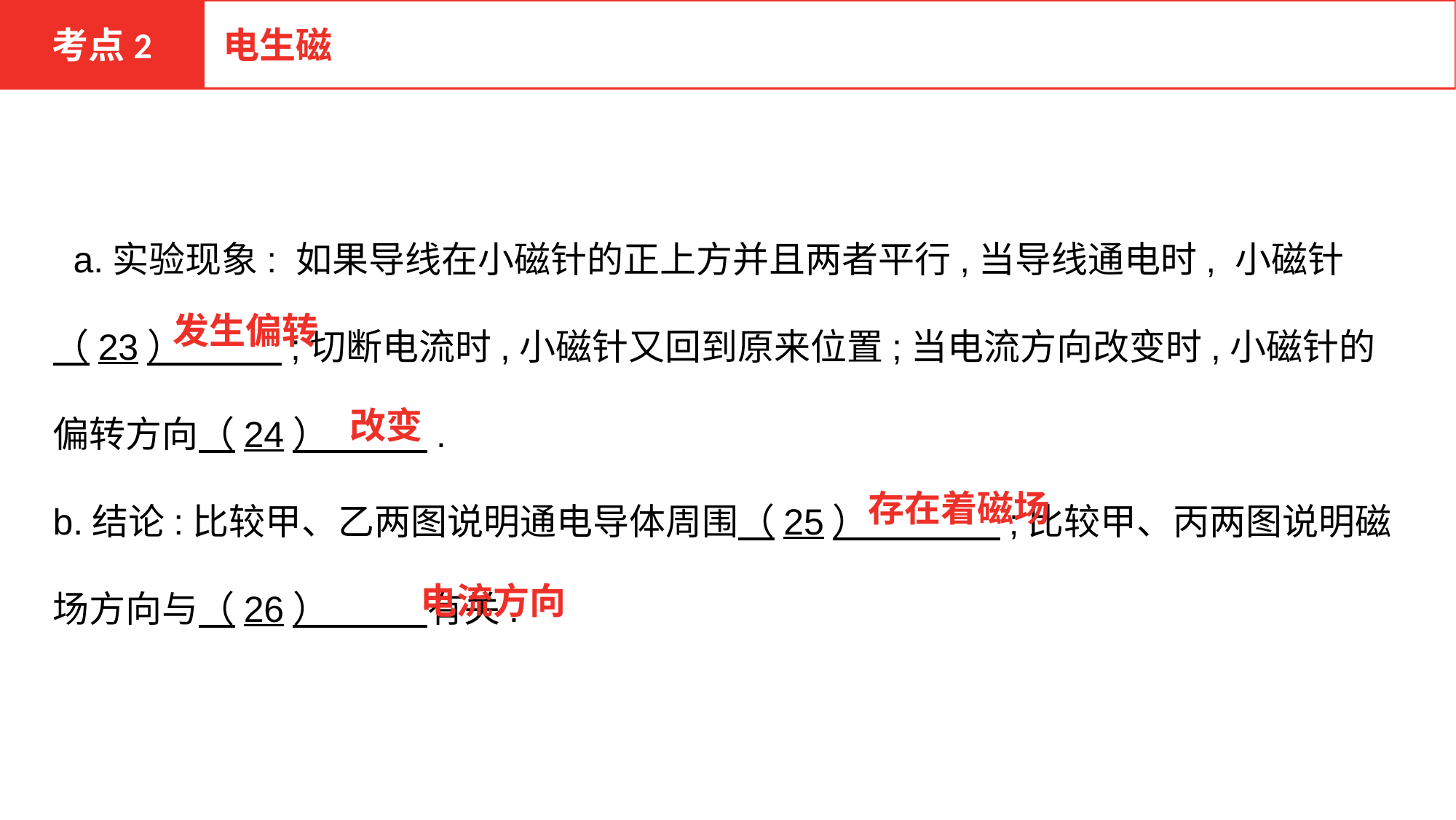

考点2
电生磁
  a.实验现象: 如果导线在小磁针的正上方并且两者平行,当导线通电时, 小磁针（23）            ;切断电流时,小磁针又回到原来位置;当电流方向改变时,小磁针的偏转方向（24）            .
b.结论:比较甲、乙两图说明通电导体周围（25）                ;比较甲、丙两图说明磁场方向与（26）            有关.
发生偏转
改变
存在着磁场
电流方向